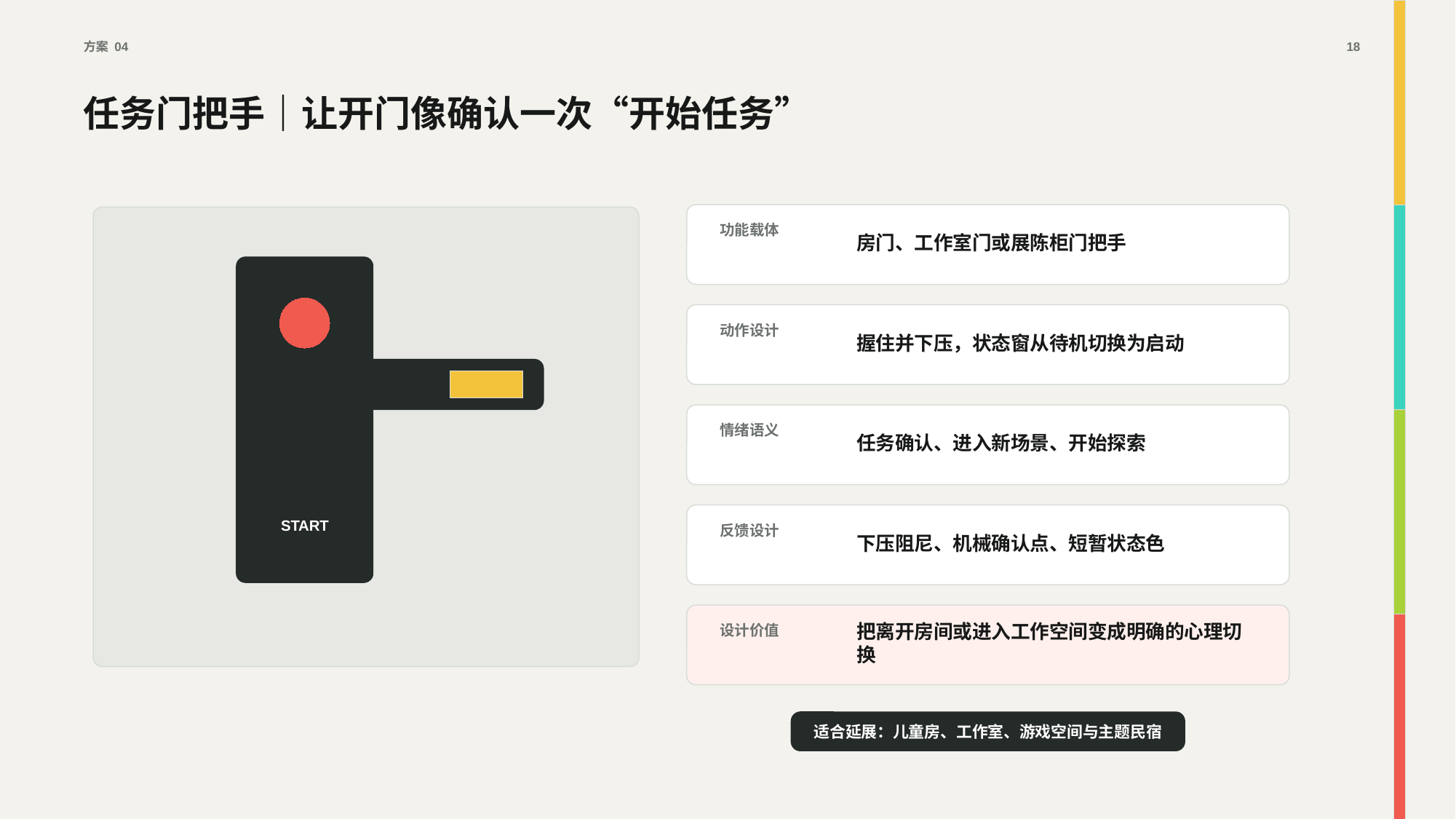

方案 04
18
任务门把手｜让开门像确认一次“开始任务”

房门、工作室门或展陈柜门把手
功能载体

握住并下压，状态窗从待机切换为启动
动作设计

任务确认、进入新场景、开始探索
情绪语义

START
下压阻尼、机械确认点、短暂状态色
反馈设计

把离开房间或进入工作空间变成明确的心理切换

设计价值

适合延展：儿童房、工作室、游戏空间与主题民宿